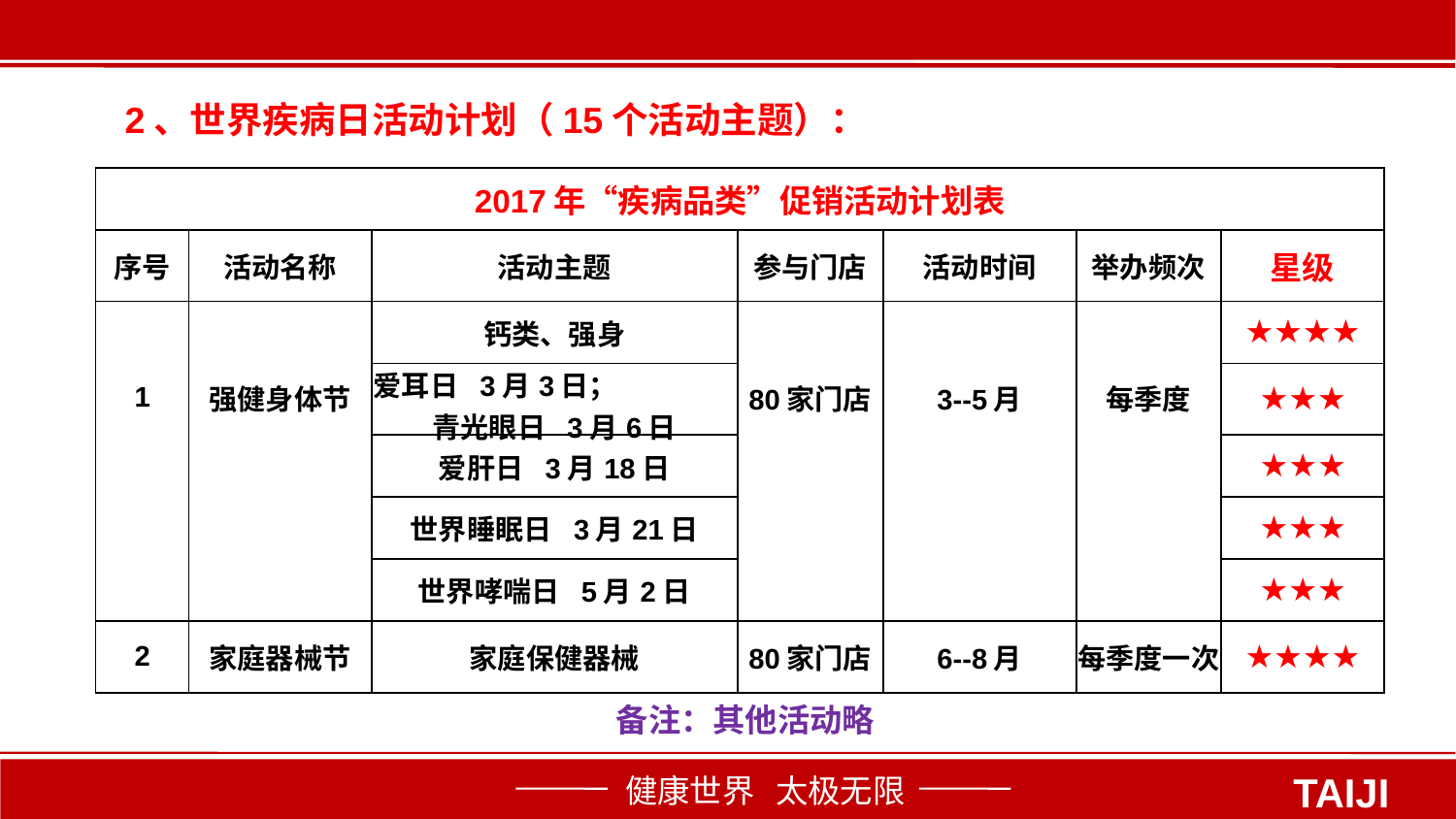

2、世界疾病日活动计划（15个活动主题）：
| 2017年“疾病品类”促销活动计划表 |  |  |  |  |  |  |
| --- | --- | --- | --- | --- | --- | --- |
| 序号 | 活动名称 | 活动主题 | 参与门店 | 活动时间 | 举办频次 | 星级 |
| 1 | 强健身体节 | 钙类、强身 | 80家门店 | 3--5月 | 每季度 | ★★★★ |
|  |  | 爱耳日 3月3日； 青光眼日 3月6日 |  |  |  | ★★★ |
|  |  | 爱肝日 3月18日 |  |  |  | ★★★ |
|  |  | 世界睡眠日 3月21日 |  |  |  | ★★★ |
|  |  | 世界哮喘日 5月2日 |  |  |  | ★★★ |
| 2 | 家庭器械节 | 家庭保健器械 | 80家门店 | 6--8月 | 每季度一次 | ★★★★ |
备注：其他活动略